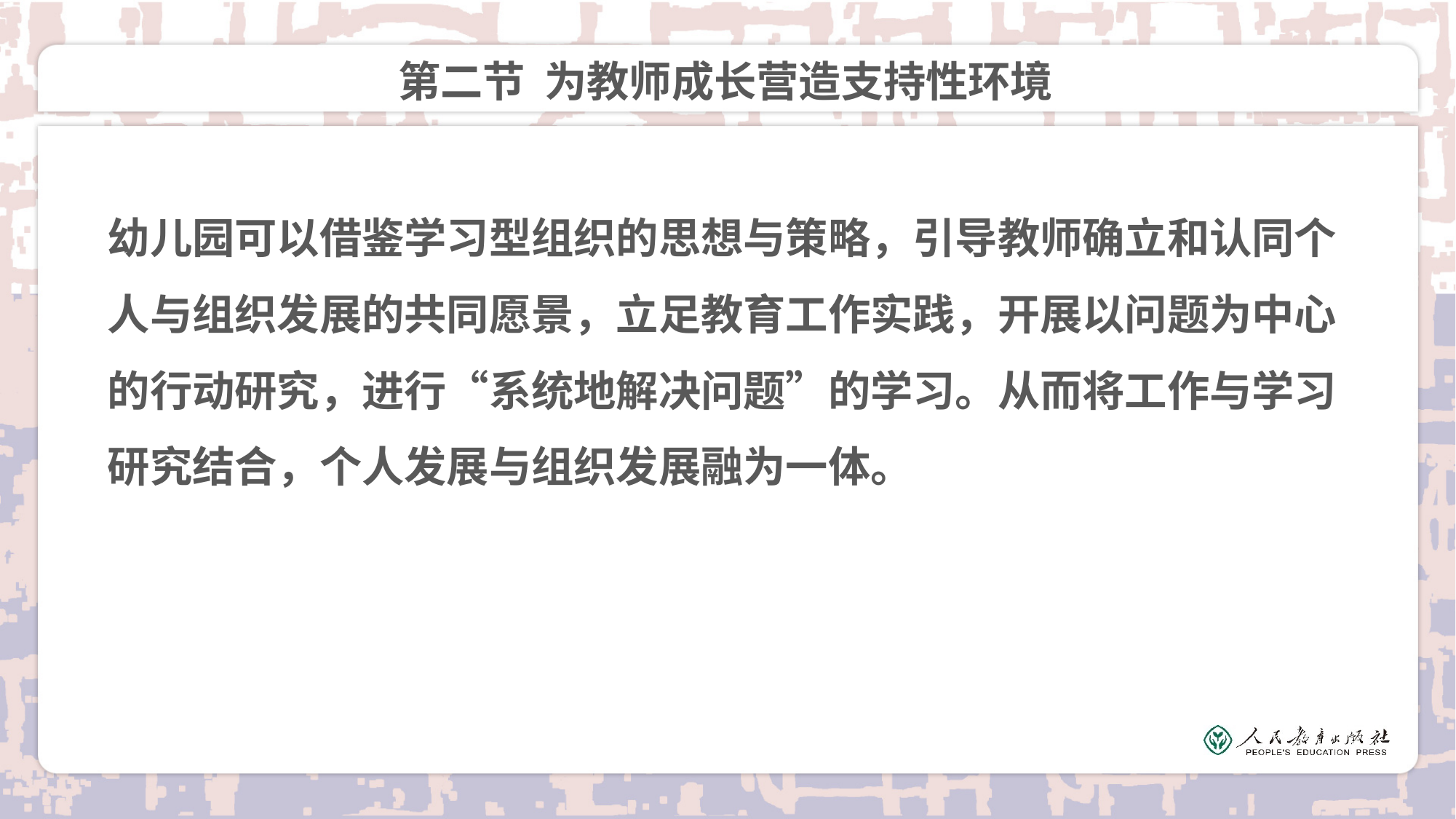

# 第二节  为教师成长营造支持性环境
幼儿园可以借鉴学习型组织的思想与策略，引导教师确立和认同个人与组织发展的共同愿景，立足教育工作实践，开展以问题为中心的行动研究，进行“系统地解决问题”的学习。从而将工作与学习研究结合，个人发展与组织发展融为一体。